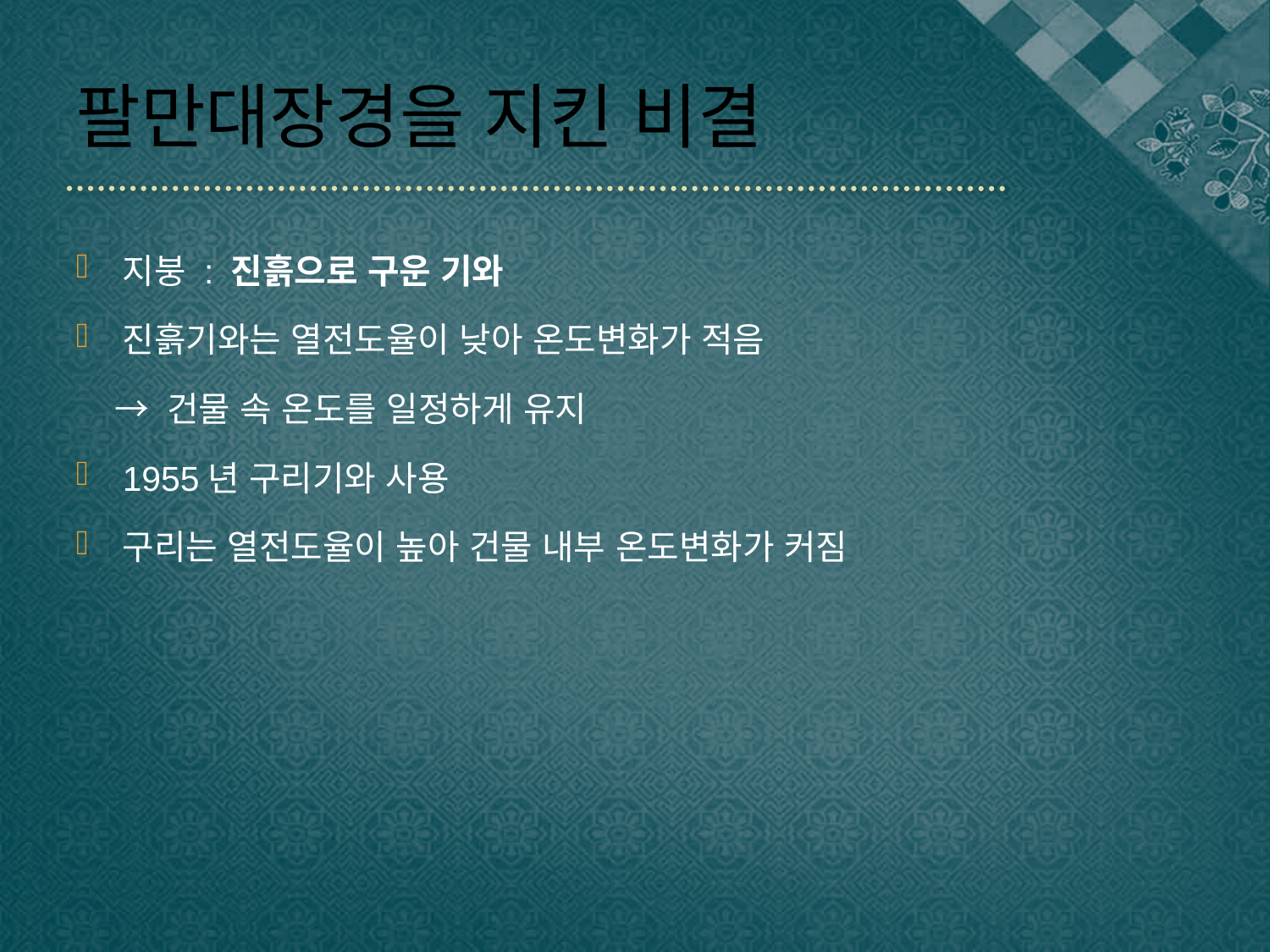

# 팔만대장경을 지킨 비결
지붕 : 진흙으로 구운 기와
진흙기와는 열전도율이 낮아 온도변화가 적음
    → 건물 속 온도를 일정하게 유지
1955년 구리기와 사용
구리는 열전도율이 높아 건물 내부 온도변화가 커짐